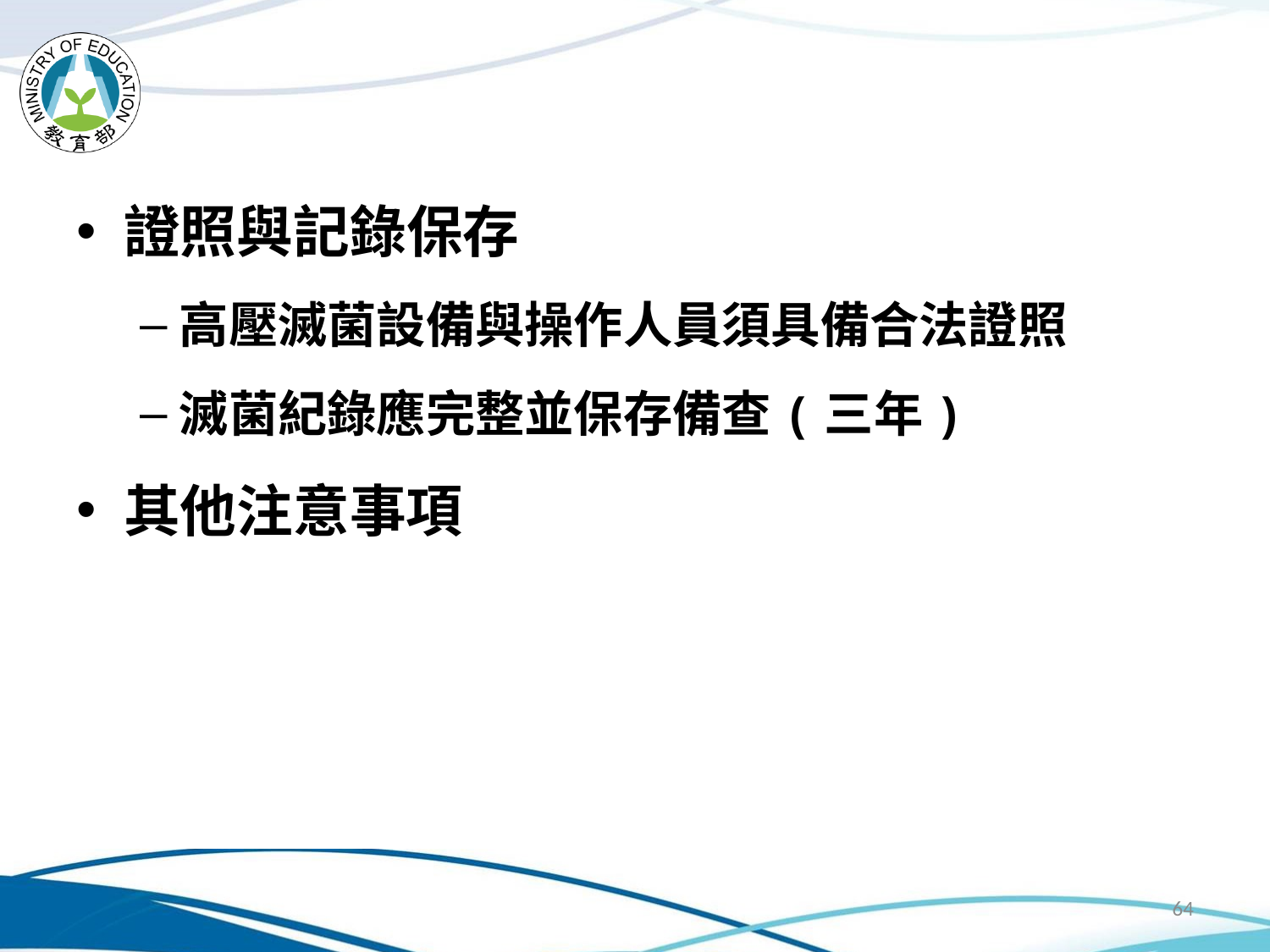

證照與記錄保存
高壓滅菌設備與操作人員須具備合法證照
滅菌紀錄應完整並保存備查(三年)
其他注意事項

64